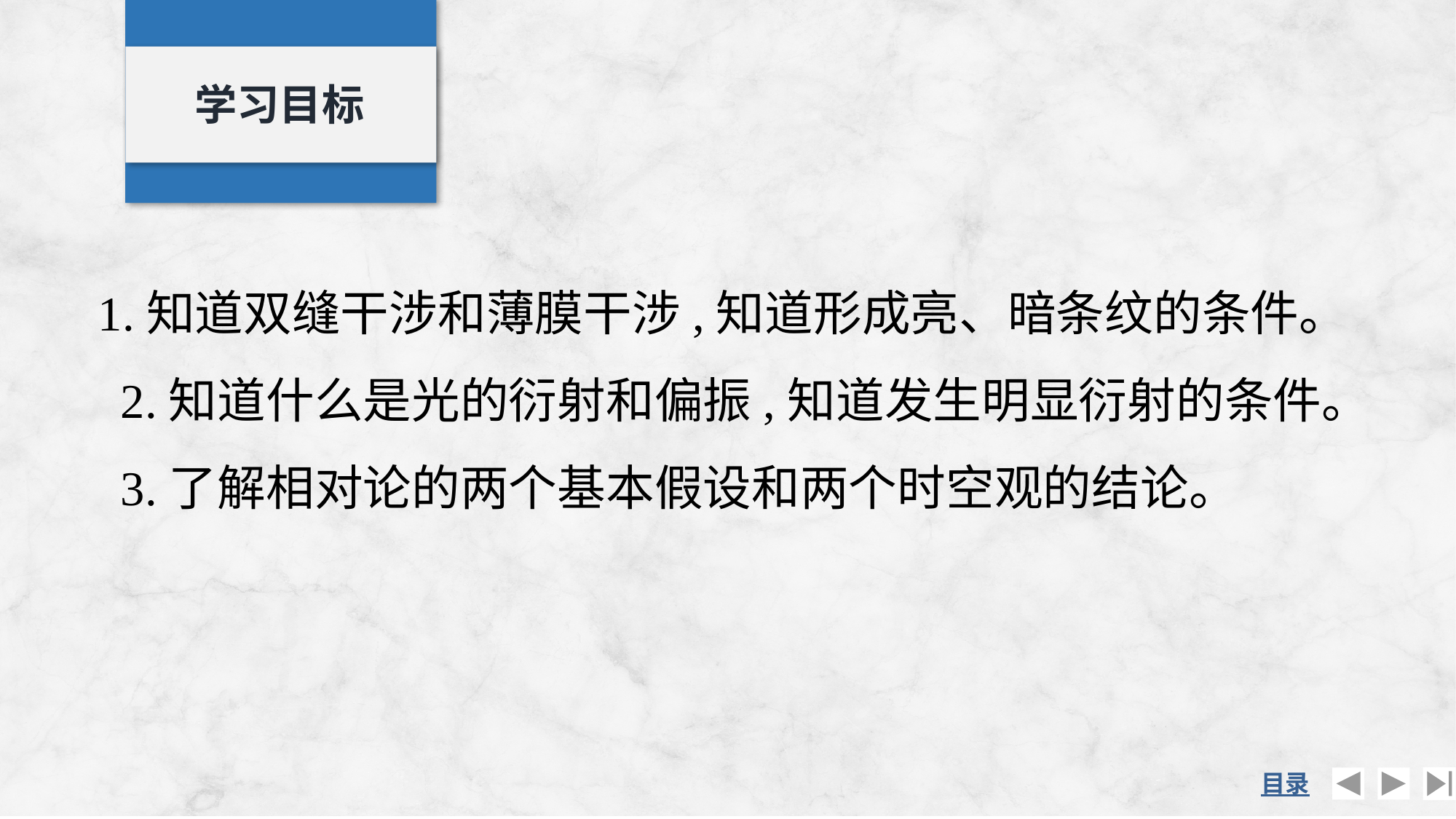

学习目标
1.知道双缝干涉和薄膜干涉,知道形成亮、暗条纹的条件。 2.知道什么是光的衍射和偏振,知道发生明显衍射的条件。 3.了解相对论的两个基本假设和两个时空观的结论。